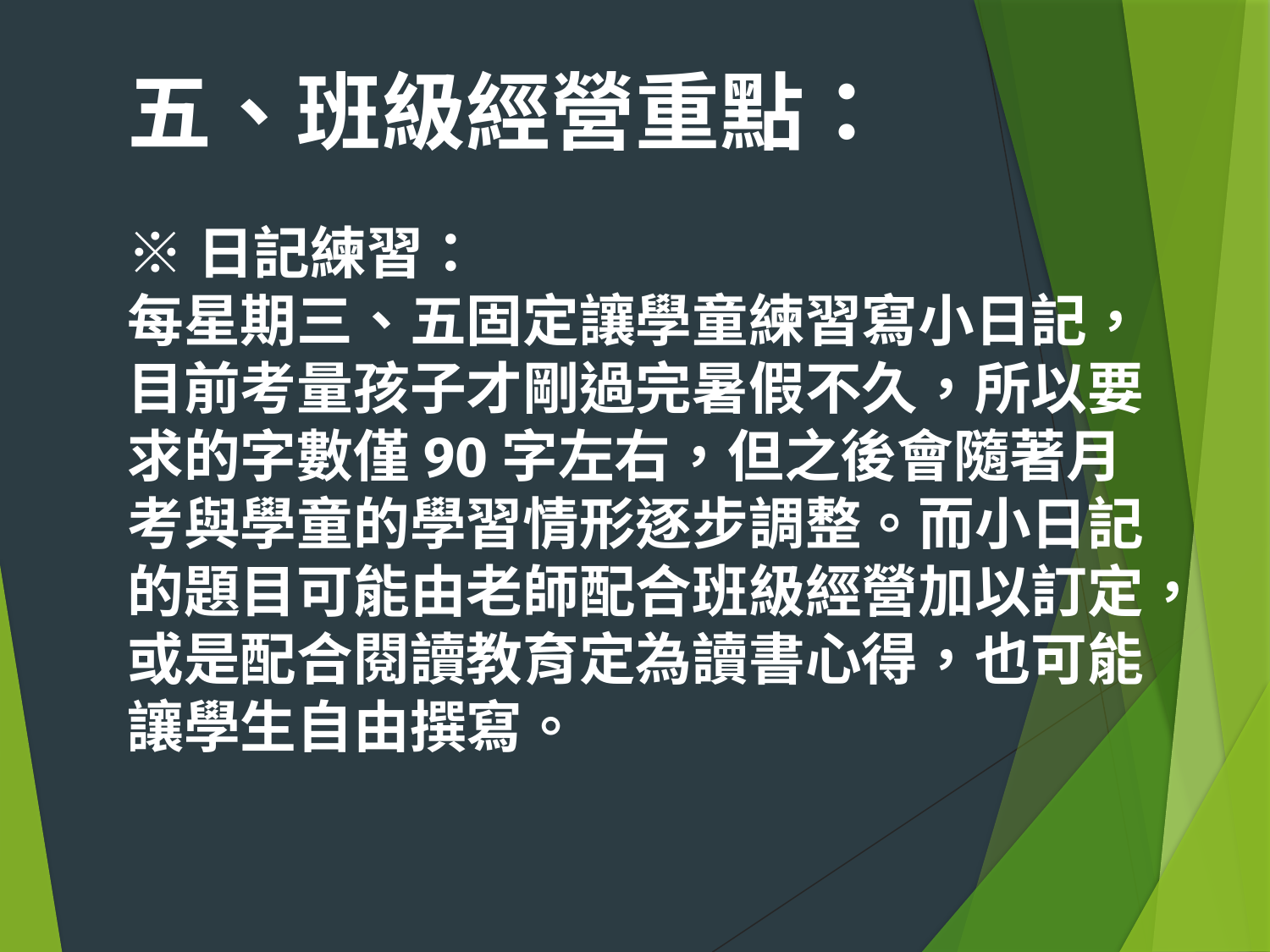

五、班級經營重點：
※日記練習：
每星期三、五固定讓學童練習寫小日記，目前考量孩子才剛過完暑假不久，所以要求的字數僅90字左右，但之後會隨著月考與學童的學習情形逐步調整。而小日記的題目可能由老師配合班級經營加以訂定，或是配合閱讀教育定為讀書心得，也可能讓學生自由撰寫。